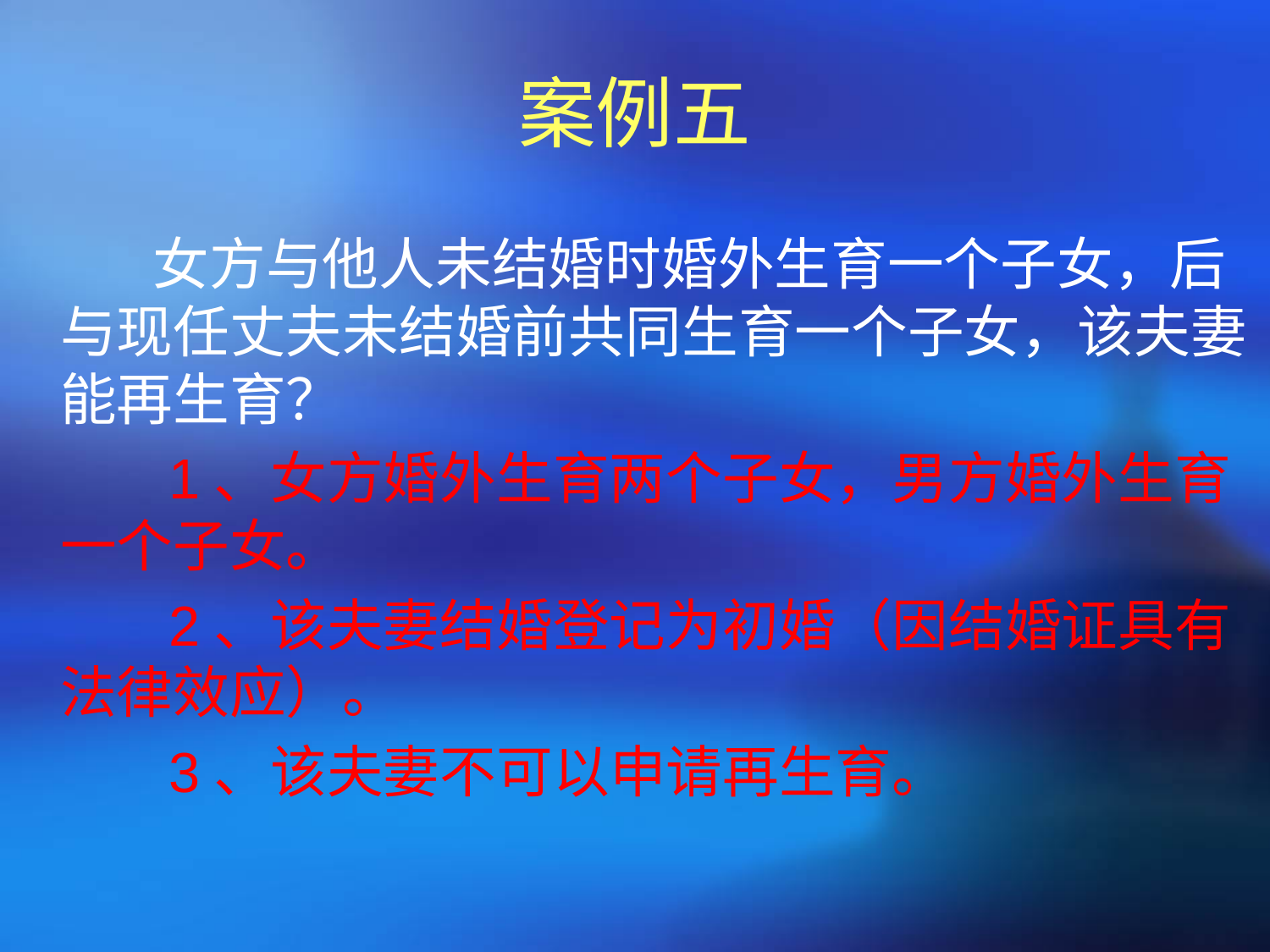

# 案例五
          女方与他人未结婚时婚外生育一个子女，后与现任丈夫未结婚前共同生育一个子女，该夫妻能再生育？
          1、女方婚外生育两个子女，男方婚外生育一个子女。
          2、该夫妻结婚登记为初婚（因结婚证具有法律效应）。
          3、该夫妻不可以申请再生育。